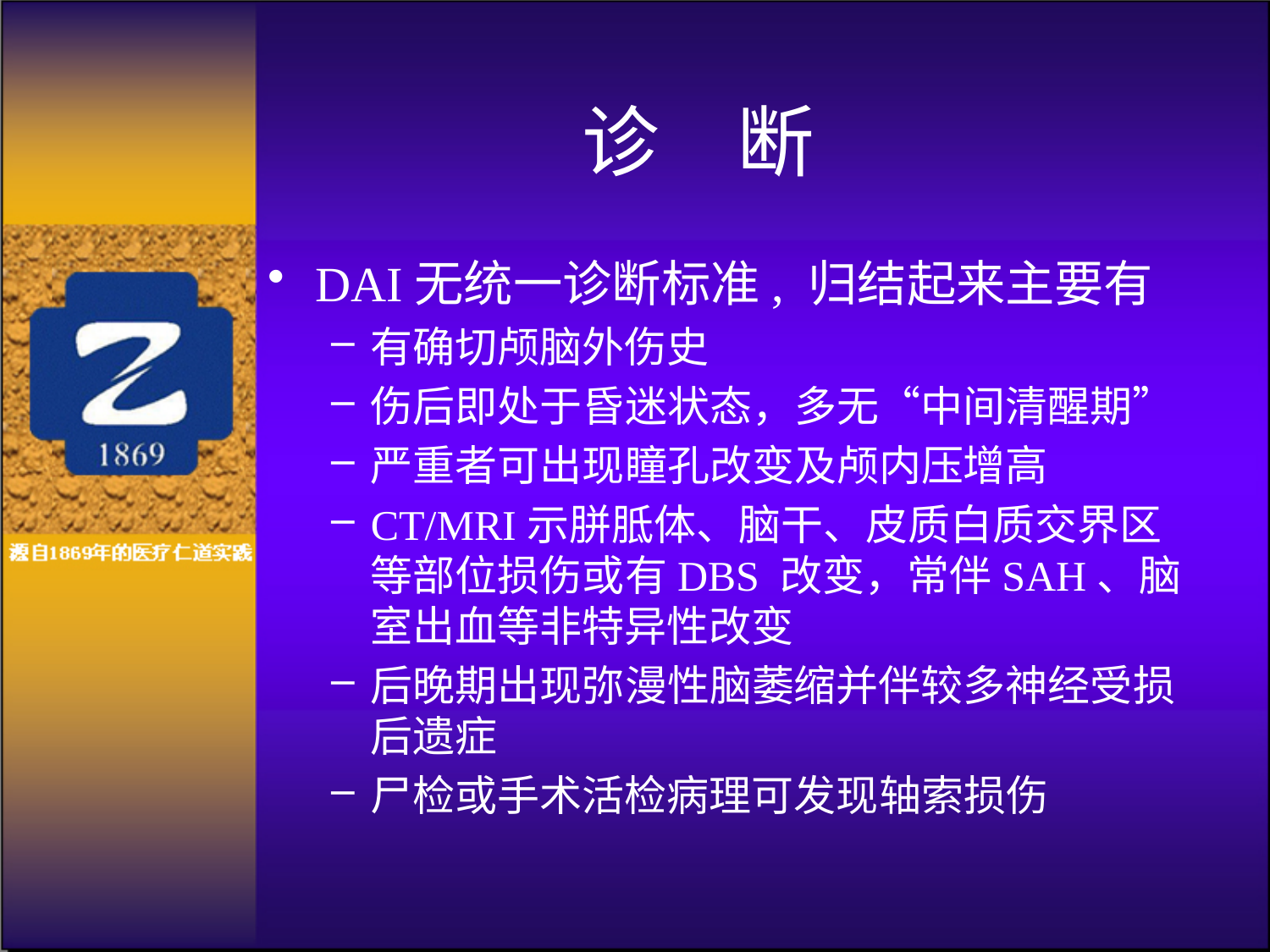

# 诊　断
DAI无统一诊断标准, 归结起来主要有
有确切颅脑外伤史
伤后即处于昏迷状态，多无“中间清醒期”
严重者可出现瞳孔改变及颅内压增高
CT/MRI示胼胝体、脑干、皮质白质交界区等部位损伤或有DBS 改变，常伴SAH、脑室出血等非特异性改变
后晚期出现弥漫性脑萎缩并伴较多神经受损后遗症
尸检或手术活检病理可发现轴索损伤